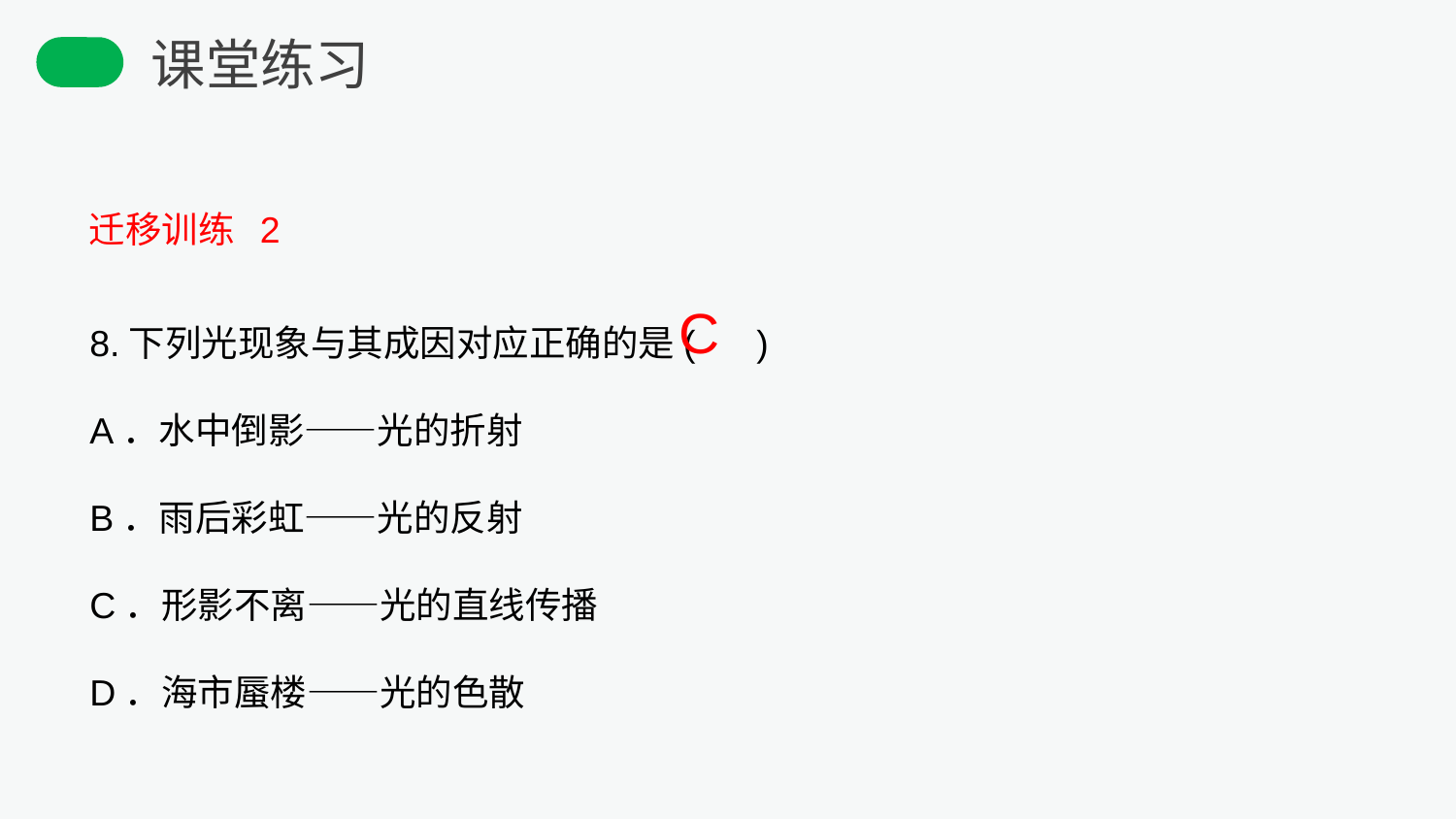

课堂练习
迁移训练  2
8.下列光现象与其成因对应正确的是(      )
A．水中倒影——光的折射
B．雨后彩虹——光的反射
C．形影不离——光的直线传播
D．海市蜃楼——光的色散
C